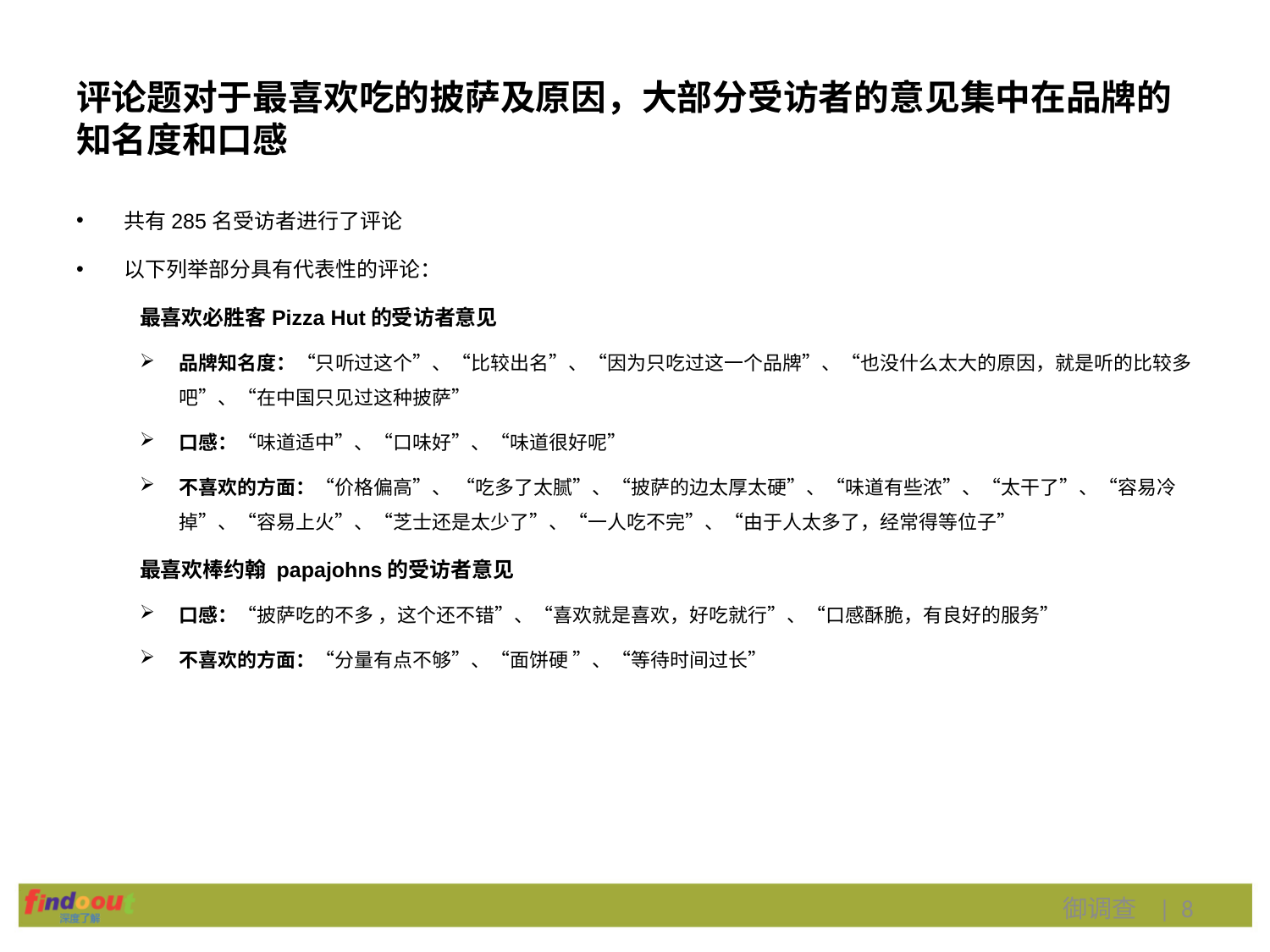

# 评论题对于最喜欢吃的披萨及原因，大部分受访者的意见集中在品牌的知名度和口感
共有285名受访者进行了评论
以下列举部分具有代表性的评论：
最喜欢必胜客Pizza Hut的受访者意见
品牌知名度：“只听过这个”、“比较出名”、“因为只吃过这一个品牌”、“也没什么太大的原因，就是听的比较多吧”、“在中国只见过这种披萨”
口感：“味道适中”、“口味好”、“味道很好呢”
不喜欢的方面：“价格偏高”、 “吃多了太腻”、“披萨的边太厚太硬”、“味道有些浓”、“太干了”、“容易冷掉”、“容易上火”、“芝士还是太少了”、“一人吃不完”、“由于人太多了，经常得等位子”
最喜欢棒约翰 papajohns的受访者意见
口感：“披萨吃的不多 ，这个还不错”、“喜欢就是喜欢，好吃就行”、“口感酥脆，有良好的服务”
不喜欢的方面：“分量有点不够”、“面饼硬 ”、“等待时间过长”

御调查  |  8